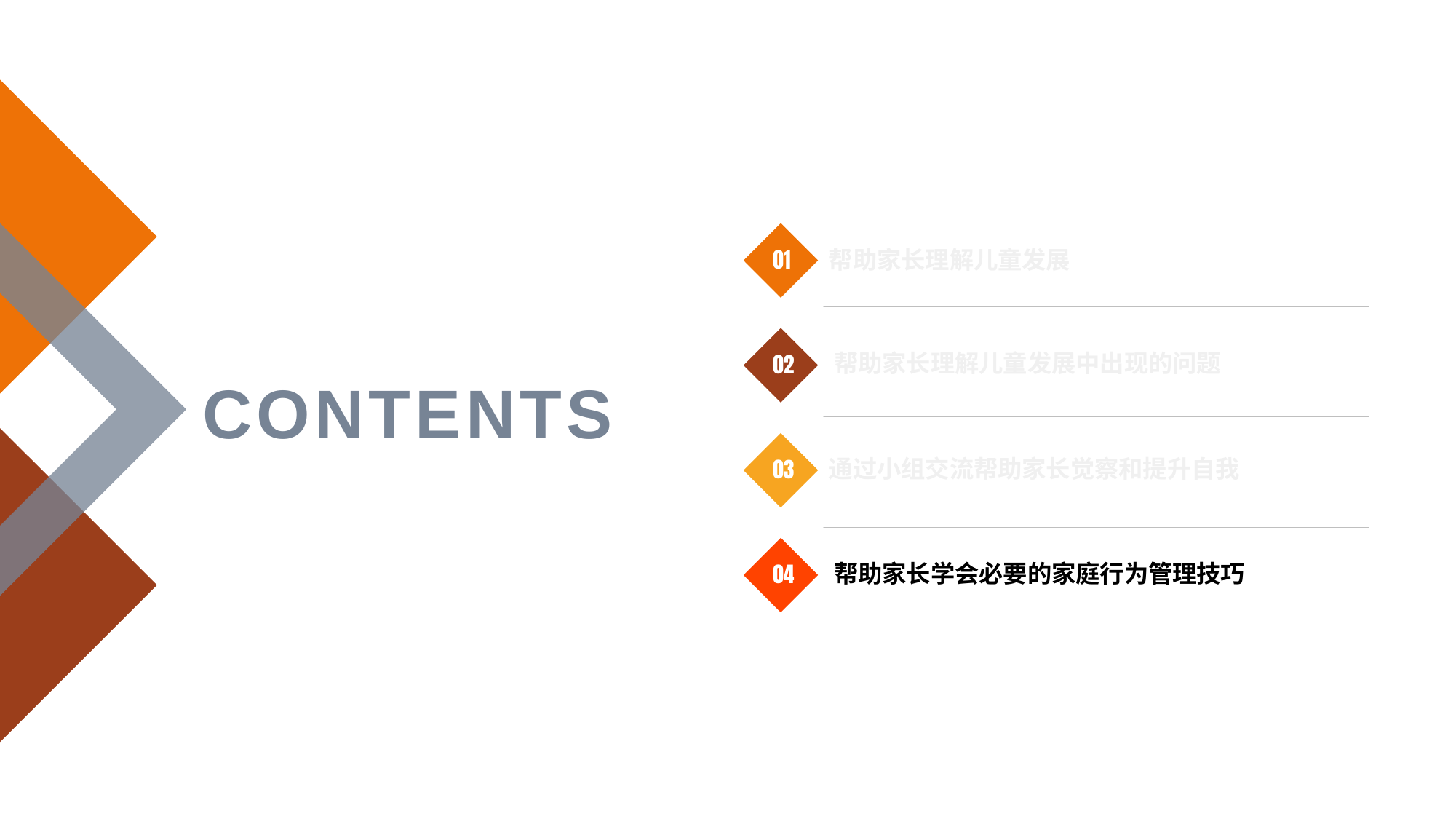

01
帮助家长理解儿童发展
02
CONTENTS
帮助家长理解儿童发展中出现的问题
03
通过小组交流帮助家长觉察和提升自我
04
帮助家长学会必要的家庭行为管理技巧